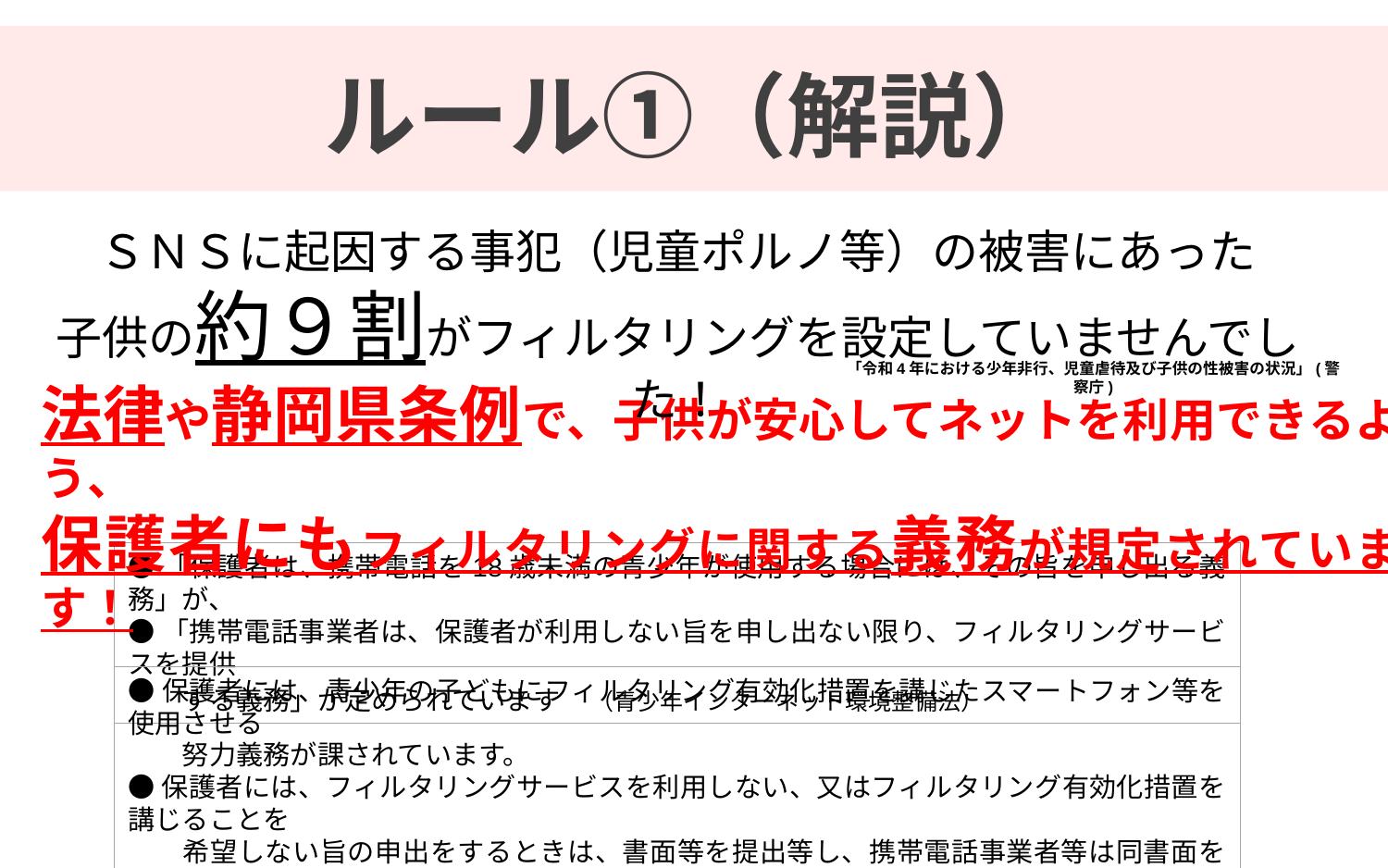

ルール①（解説）
ＳＮＳに起因する事犯（児童ポルノ等）の被害にあった
子供の約９割がフィルタリングを設定していませんでした！
「令和4年における少年非行、児童虐待及び子供の性被害の状況」(警察庁)
法律や静岡県条例で、子供が安心してネットを利用できるよう、
保護者にもフィルタリングに関する義務が規定されています！
●「保護者は、携帯電話を18歳未満の青少年が使用する場合には、その旨を申し出る義務」が、
●「携帯電話事業者は、保護者が利用しない旨を申し出ない限り、フィルタリングサービスを提供
　　する義務」が定められています　（青少年インターネット環境整備法）
●保護者には、青少年の子どもにフィルタリング有効化措置を講じたスマートフォン等を使用させる
　　努力義務が課されています。
●保護者には、フィルタリングサービスを利用しない、又はフィルタリング有効化措置を講じることを
　　希望しない旨の申出をするときは、書面等を提出等し、携帯電話事業者等は同書面を保存する
　　義務が課されています。（静岡県青少年のための良好な環境整備に関する条例）